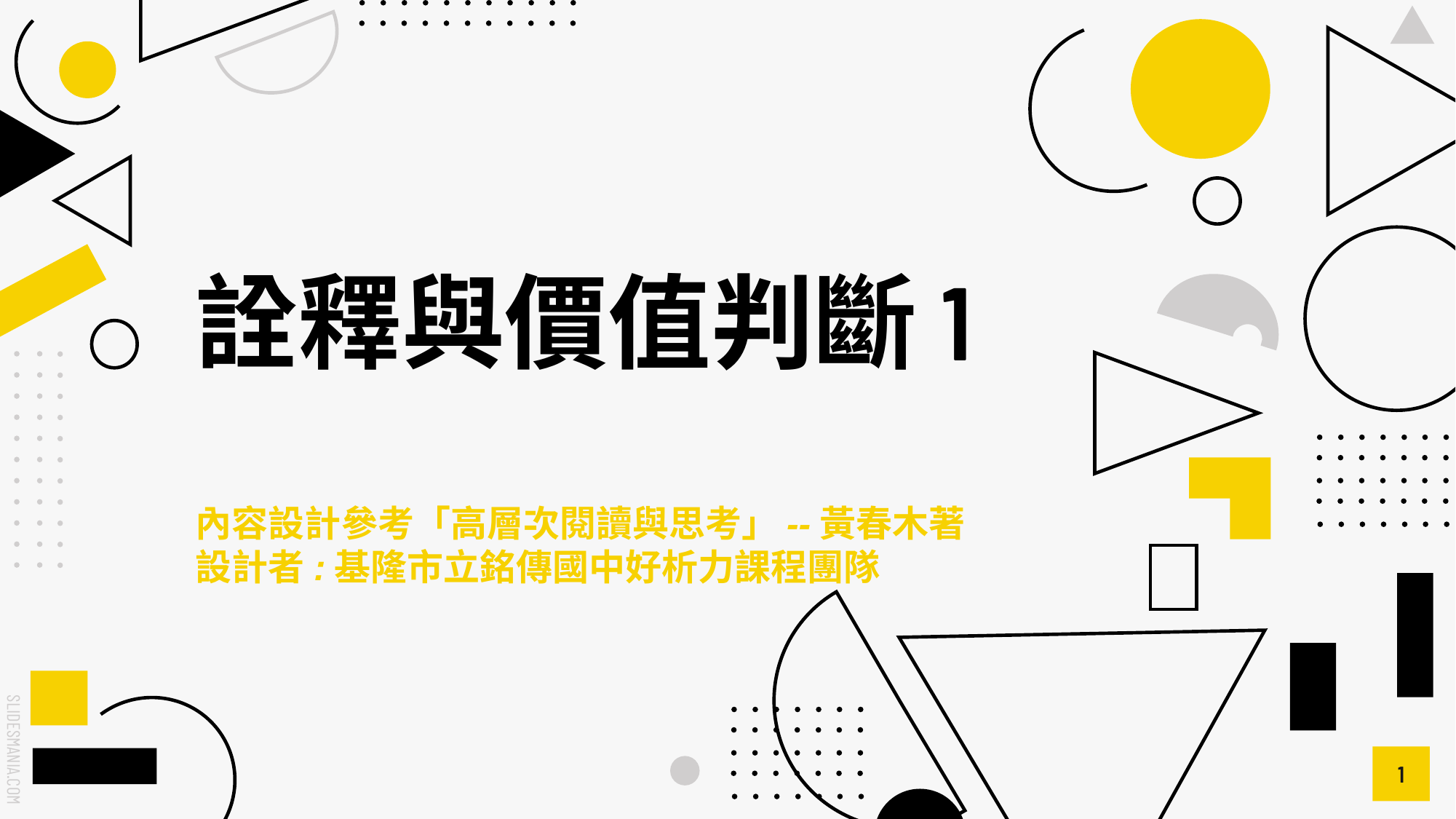

# 詮釋與價值判斷1
內容設計參考「高層次閱讀與思考」--黃春木著
設計者:基隆市立銘傳國中好析力課程團隊
1